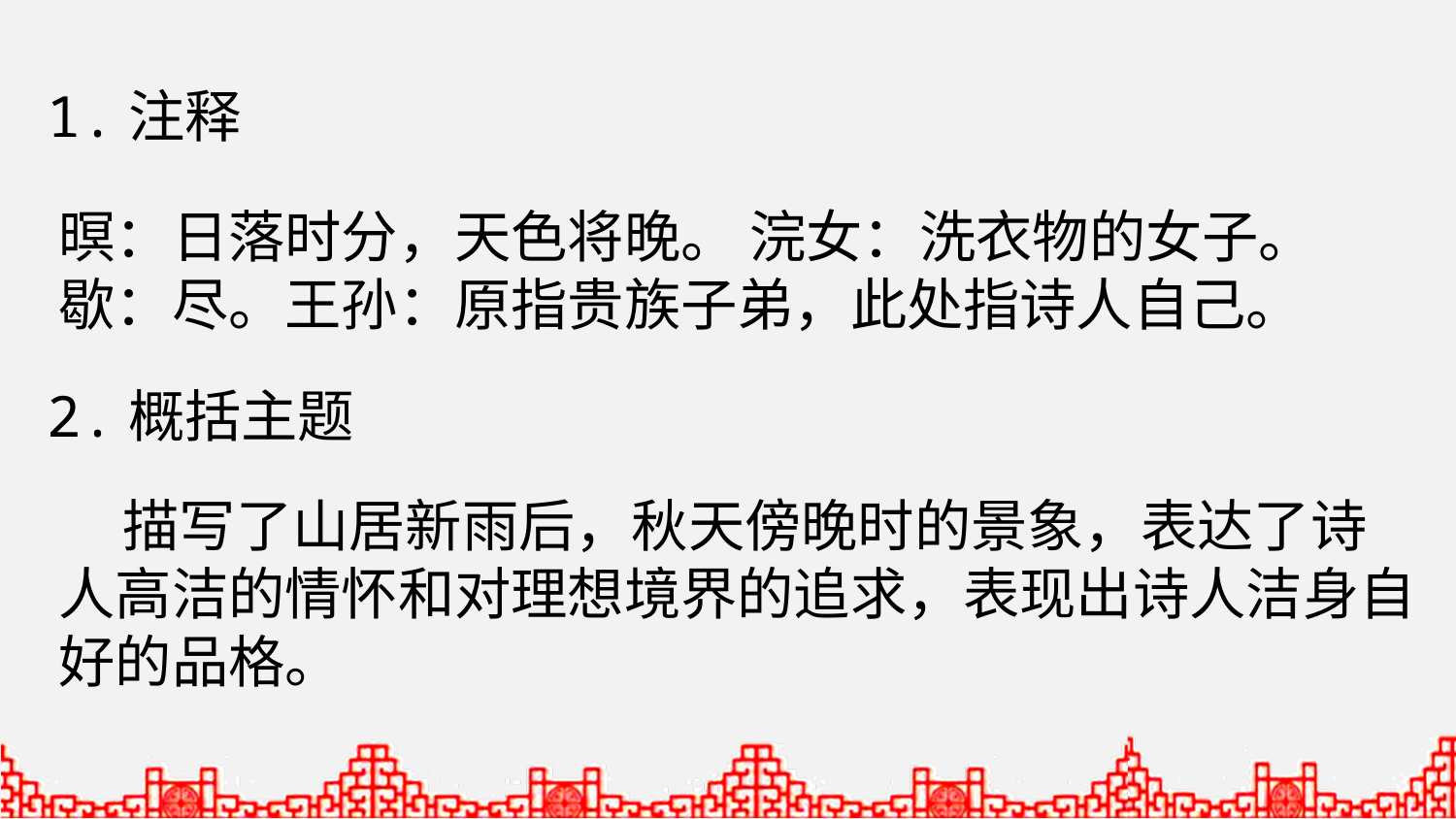

1.注释
暝：日落时分，天色将晚。 浣女：洗衣物的女子。
歇：尽。王孙：原指贵族子弟，此处指诗人自己。
2.概括主题
    描写了山居新雨后，秋天傍晚时的景象，表达了诗人高洁的情怀和对理想境界的追求，表现出诗人洁身自好的品格。